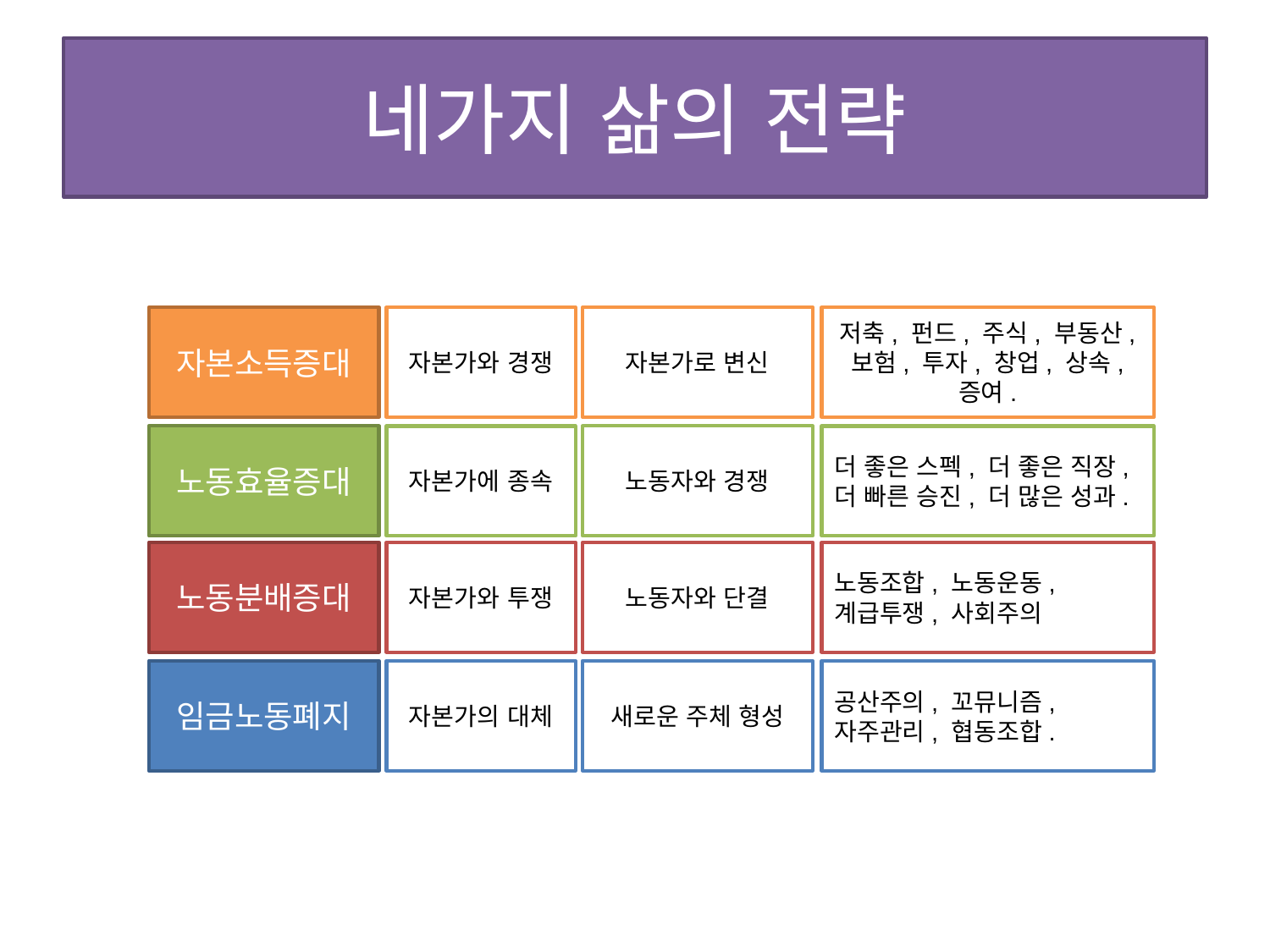

# 네가지 삶의 전략
자본소득증대
자본가로 변신
자본가와 경쟁
저축, 펀드, 주식, 부동산, 보험, 투자, 창업, 상속, 증여.
노동효율증대
노동자와 경쟁
자본가에 종속
더 좋은 스펙, 더 좋은 직장, 더 빠른 승진, 더 많은 성과.
노동분배증대
노동자와 단결
자본가와 투쟁
노동조합, 노동운동, 계급투쟁, 사회주의
임금노동폐지
새로운 주체 형성
자본가의 대체
공산주의, 꼬뮤니즘, 자주관리, 협동조합.